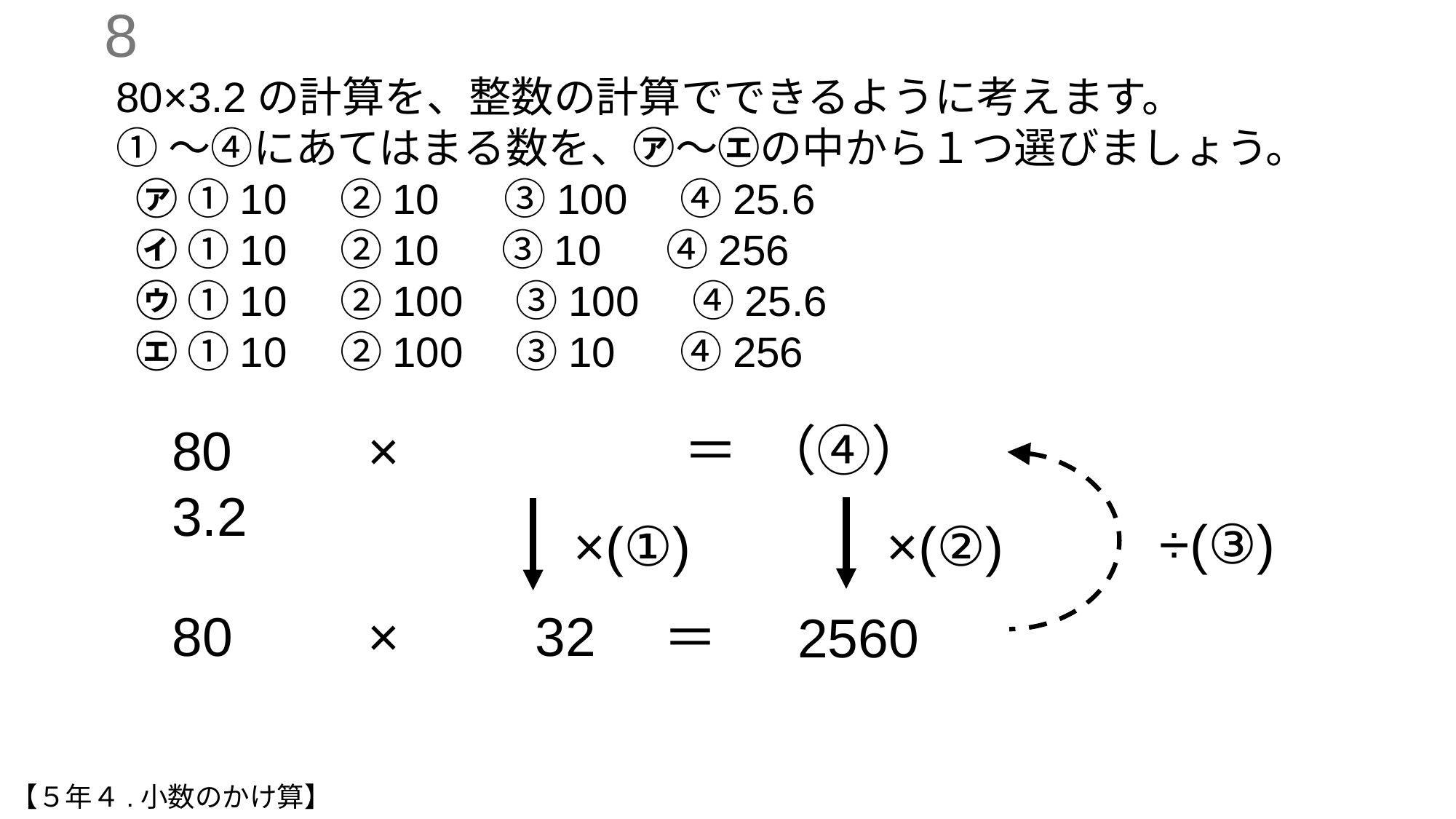

8
80×3.2の計算を、整数の計算でできるように考えます。
①～④にあてはまる数を、㋐〜㋓の中から１つ選びましょう。
 ㋐ ①10　②10 　③100　④25.6
 ㋑ ①10　②10　 ③10 　④256
 ㋒ ①10　②100　③100　④25.6
 ㋓ ①10　②100　③10 　④256
80　　×　　3.2
＝  （④）

÷(③)
×(①)
×(②)
80　　×　　32
＝ 　2560
【５年４.小数のかけ算】